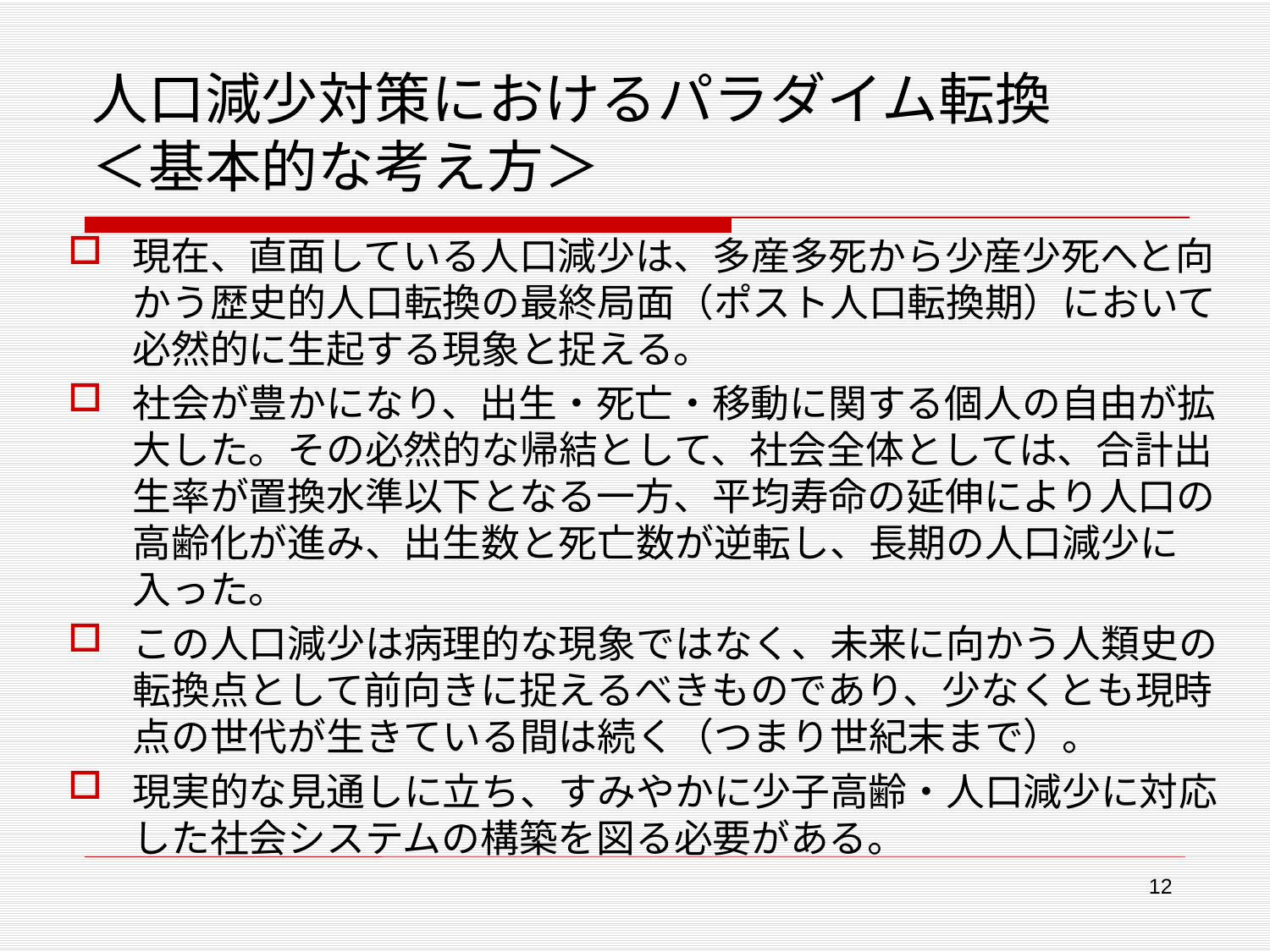

# 人口減少対策におけるパラダイム転換 ＜基本的な考え方＞
現在、直面している人口減少は、多産多死から少産少死へと向かう歴史的人口転換の最終局面（ポスト人口転換期）において必然的に生起する現象と捉える。
社会が豊かになり、出生・死亡・移動に関する個人の自由が拡大した。その必然的な帰結として、社会全体としては、合計出生率が置換水準以下となる一方、平均寿命の延伸により人口の高齢化が進み、出生数と死亡数が逆転し、長期の人口減少に入った。
この人口減少は病理的な現象ではなく、未来に向かう人類史の転換点として前向きに捉えるべきものであり、少なくとも現時点の世代が生きている間は続く（つまり世紀末まで）。
現実的な見通しに立ち、すみやかに少子高齢・人口減少に対応した社会システムの構築を図る必要がある。
12